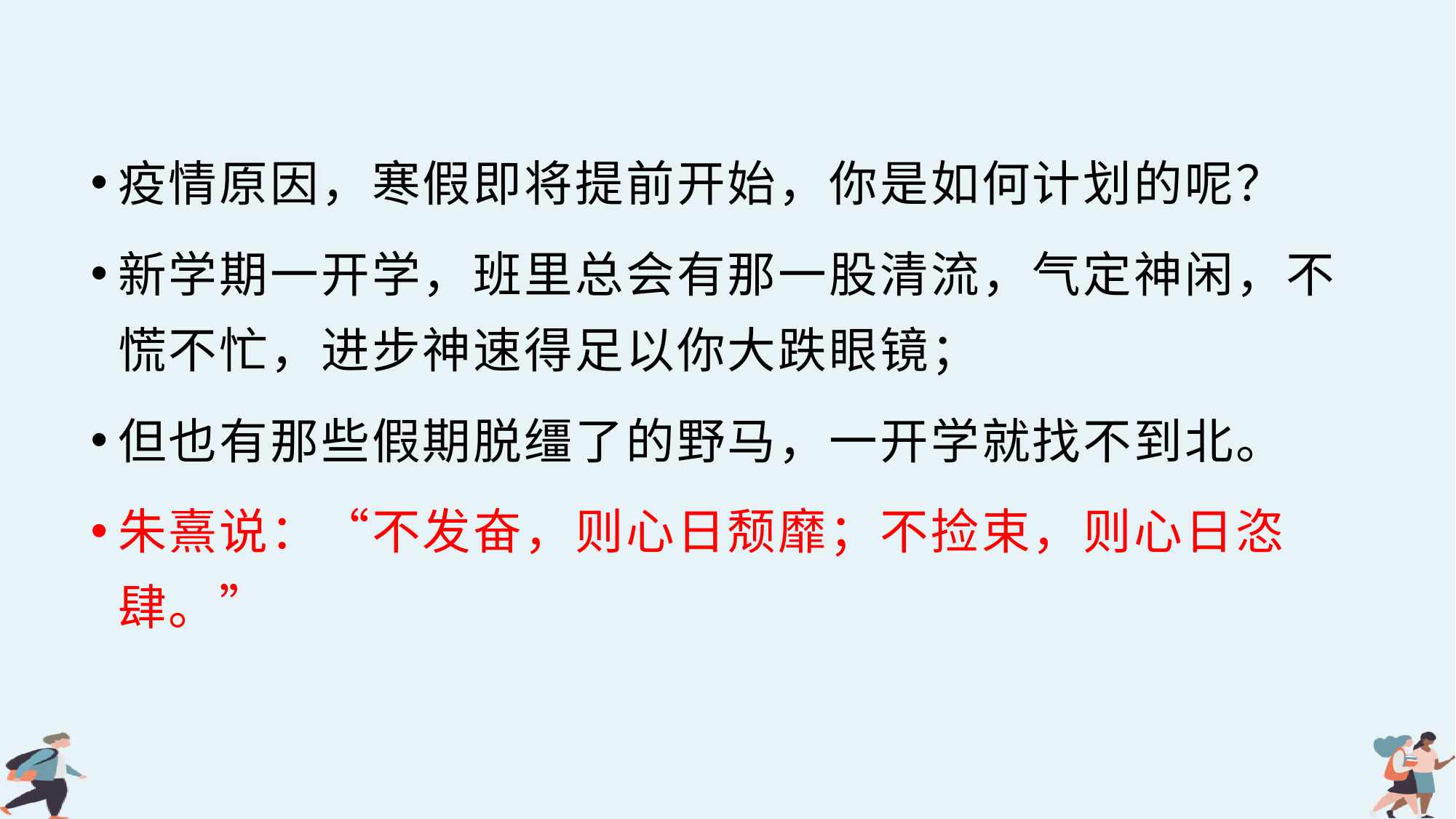

疫情原因，寒假即将提前开始，你是如何计划的呢？
新学期一开学，班里总会有那一股清流，气定神闲，不慌不忙，进步神速得足以你大跌眼镜；
但也有那些假期脱缰了的野马，一开学就找不到北。
朱熹说：“不发奋，则心日颓靡；不捡束，则心日恣肆。”